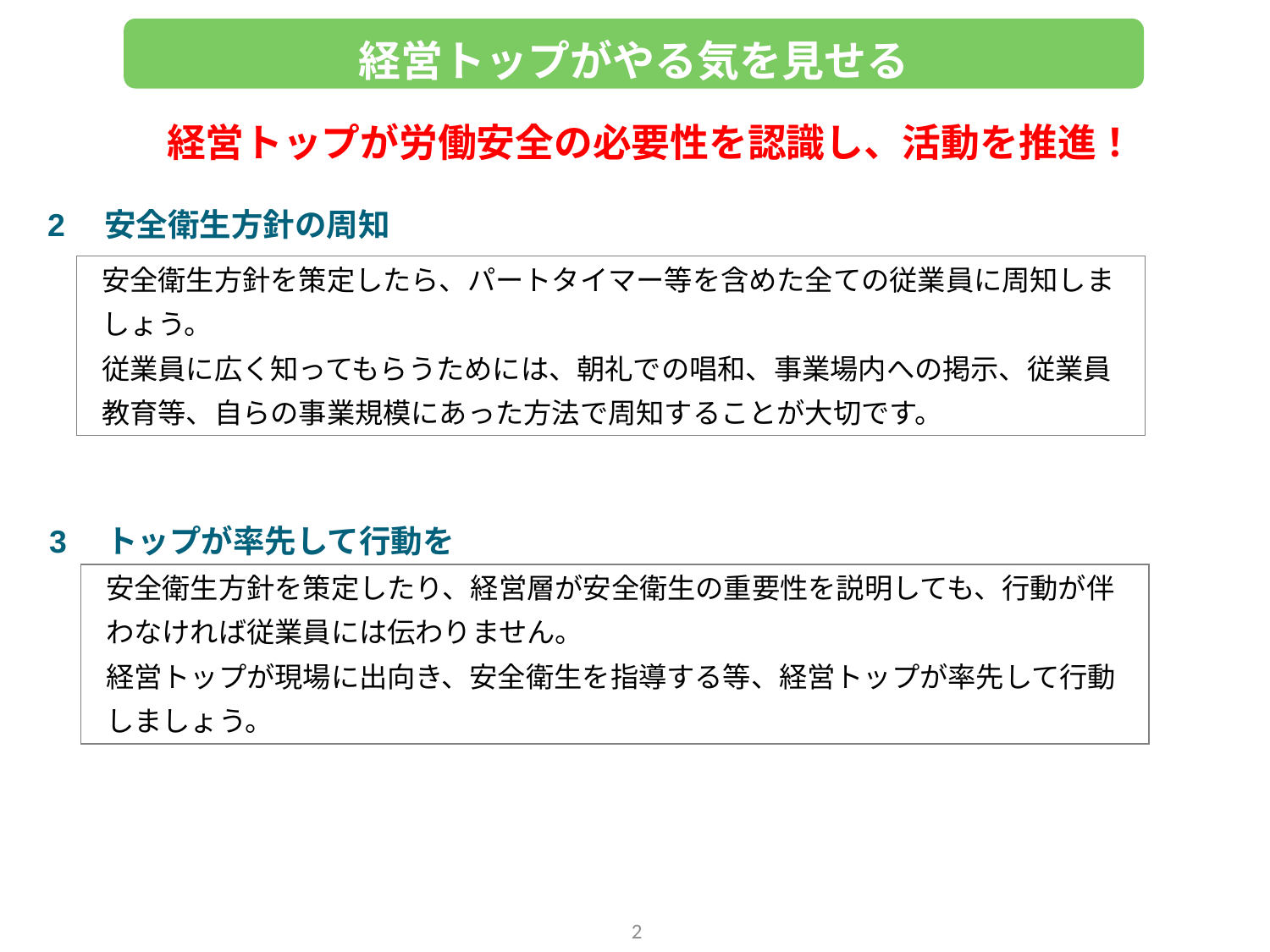

経営トップがやる気を見せる
経営トップが労働安全の必要性を認識し、活動を推進！
2　安全衛生方針の周知
安全衛生方針を策定したら、パートタイマー等を含めた全ての従業員に周知しま
しょう。
従業員に広く知ってもらうためには、朝礼での唱和、事業場内への掲示、従業員
教育等、自らの事業規模にあった方法で周知することが大切です。
3　トップが率先して行動を
安全衛生方針を策定したり、経営層が安全衛生の重要性を説明しても、行動が伴
わなければ従業員には伝わりません。
経営トップが現場に出向き、安全衛生を指導する等、経営トップが率先して行動
しましょう。
2